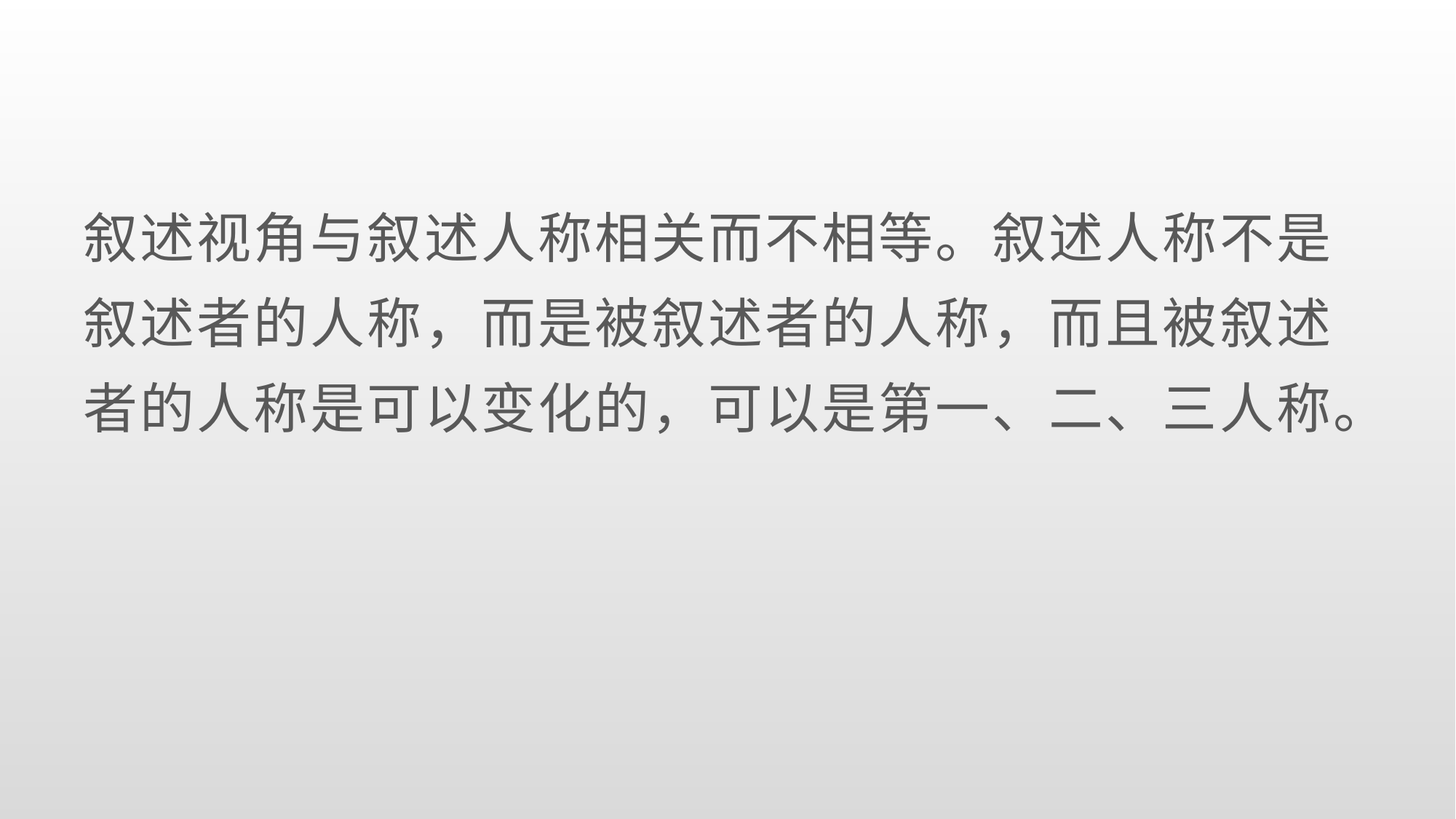

#
叙述视角与叙述人称相关而不相等。叙述人称不是叙述者的人称，而是被叙述者的人称，而且被叙述者的人称是可以变化的，可以是第一、二、三人称。